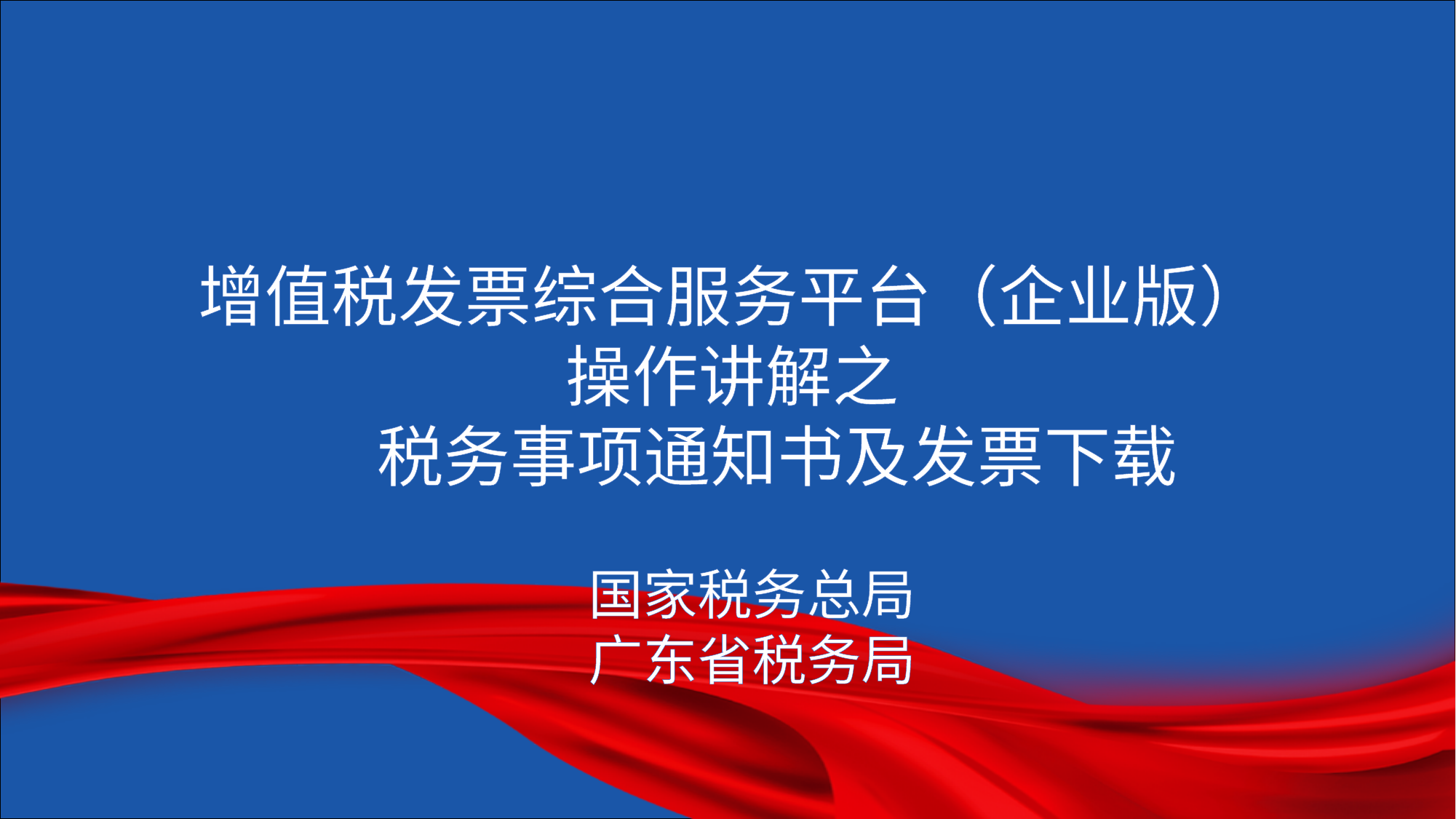

增值税发票综合服务平台（企业版）操作讲解之
     税务事项通知书及发票下载
国家税务总局广东省税务局